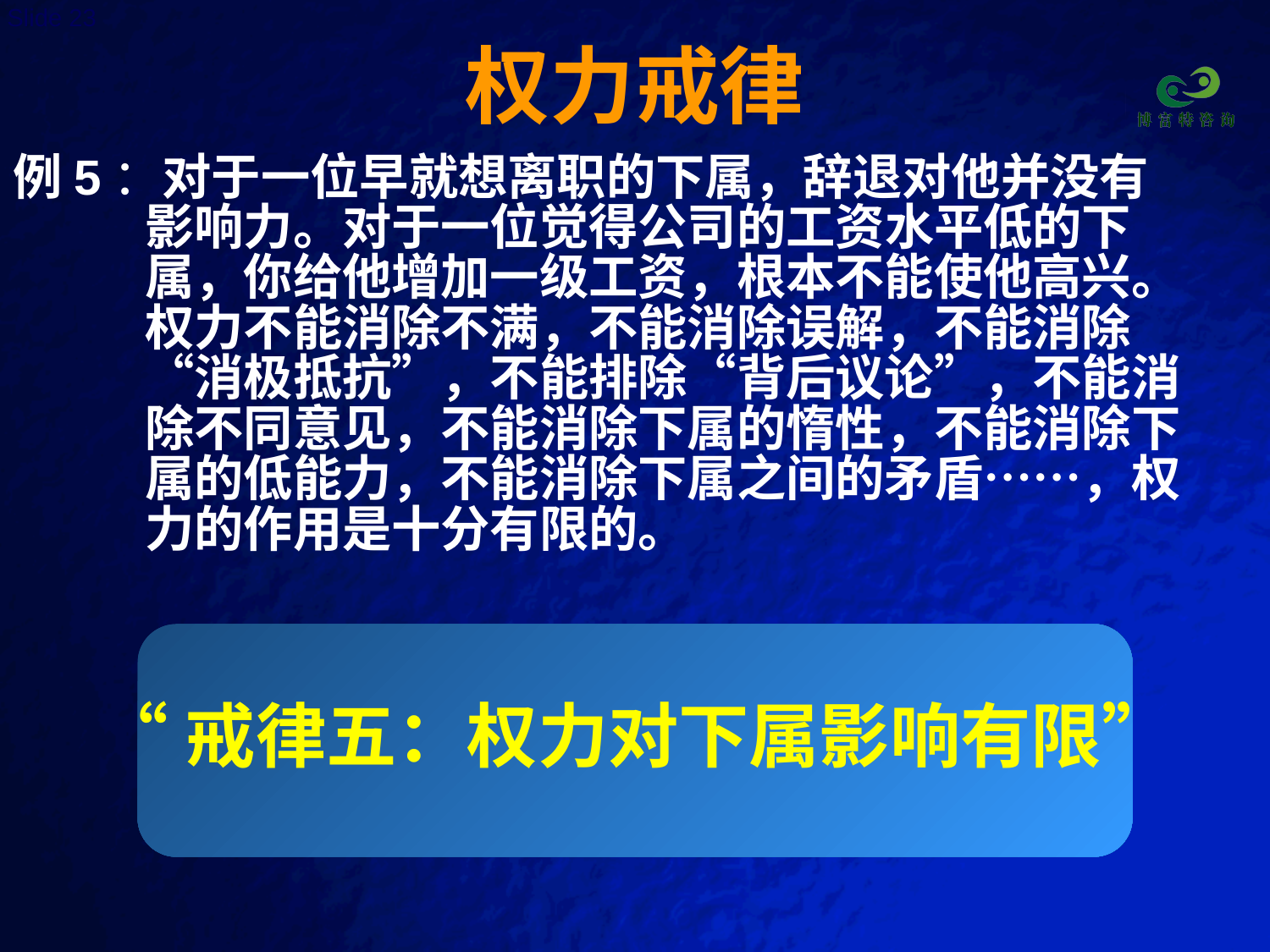

# 权力戒律
例5：对于一位早就想离职的下属，辞退对他并没有影响力。对于一位觉得公司的工资水平低的下属，你给他增加一级工资，根本不能使他高兴。权力不能消除不满，不能消除误解，不能消除“消极抵抗”，不能排除“背后议论”，不能消除不同意见，不能消除下属的惰性，不能消除下属的低能力，不能消除下属之间的矛盾……，权力的作用是十分有限的。
“戒律五：权力对下属影响有限”